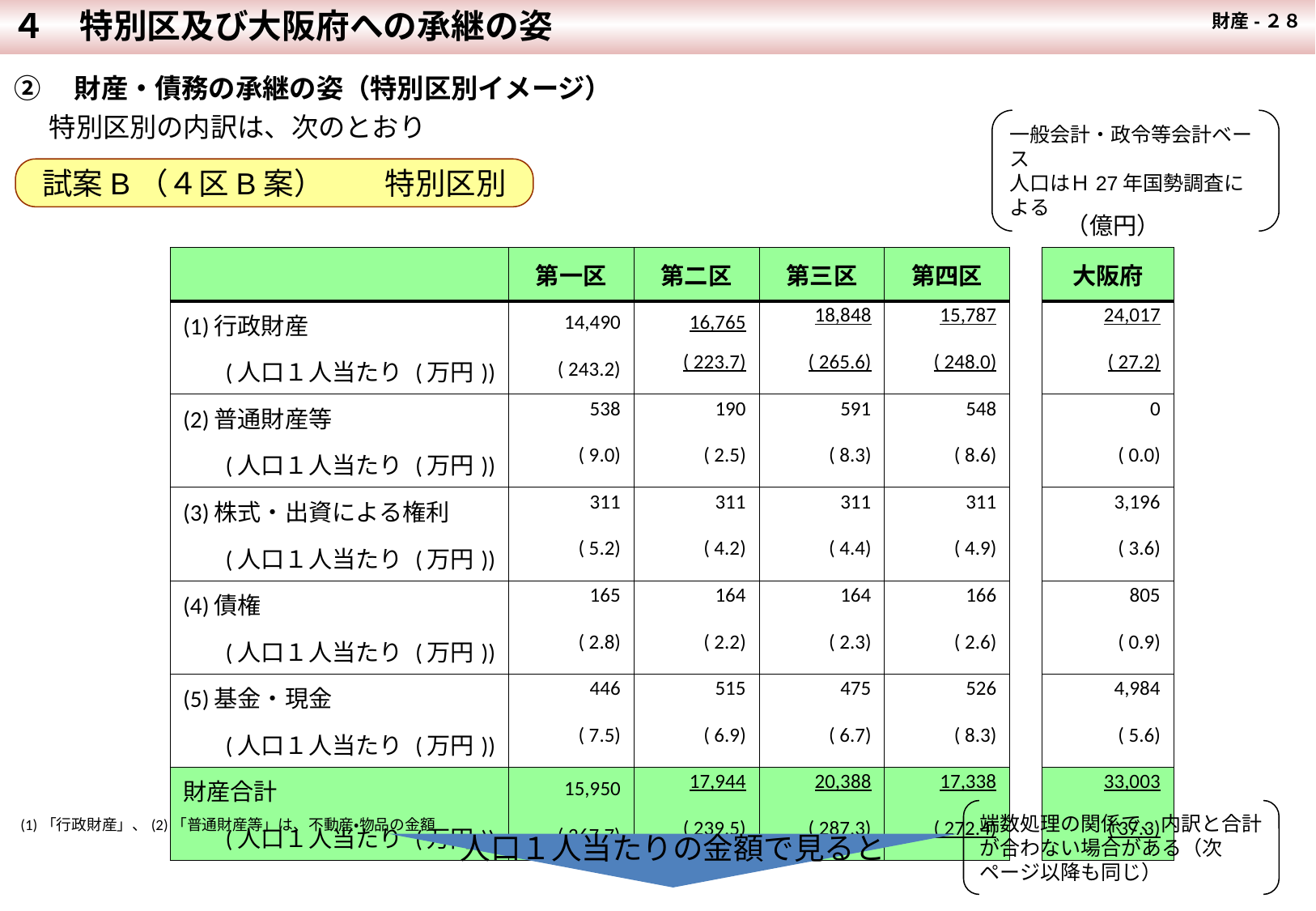

４　特別区及び大阪府への承継の姿
財産-２８
②　財産・債務の承継の姿（特別区別イメージ）
　特別区別の内訳は、次のとおり
一般会計・政令等会計ベース
人口はＨ27年国勢調査による
試案B（４区B案）　　特別区別
|  |  |  |  |  |  | （億円） |
| --- | --- | --- | --- | --- | --- | --- |
|  | 第一区 | 第二区 | 第三区 | 第四区 |  | 大阪府 |
| (1)行政財産 | 14,490 | 16,765 | 18,848 | 15,787 |  | 24,017 |
| (人口１人当たり (万円)) | ( 243.2) | ( 223.7) | ( 265.6) | ( 248.0) |  | ( 27.2) |
| (2)普通財産等 | 538 | 190 | 591 | 548 |  | 0 |
| (人口１人当たり (万円)) | ( 9.0) | ( 2.5) | ( 8.3) | ( 8.6) |  | ( 0.0) |
| (3)株式・出資による権利 | 311 | 311 | 311 | 311 |  | 3,196 |
| (人口１人当たり (万円)) | ( 5.2) | ( 4.2) | ( 4.4) | ( 4.9) |  | ( 3.6) |
| (4)債権 | 165 | 164 | 164 | 166 |  | 805 |
| (人口１人当たり (万円)) | ( 2.8) | ( 2.2) | ( 2.3) | ( 2.6) |  | ( 0.9) |
| (5)基金・現金 | 446 | 515 | 475 | 526 |  | 4,984 |
| (人口１人当たり (万円)) | ( 7.5) | ( 6.9) | ( 6.7) | ( 8.3) |  | ( 5.6) |
| 財産合計 | 15,950 | 17,944 | 20,388 | 17,338 |  | 33,003 |
| (人口１人当たり (万円)) | ( 267.7) | ( 239.5) | ( 287.3) | ( 272.4) |  | ( 37.3) |
端数処理の関係で、内訳と合計が合わない場合がある（次ページ以降も同じ）
(1)「行政財産」、(2)「普通財産等」は、不動産・物品の金額
人口１人当たりの金額で見ると